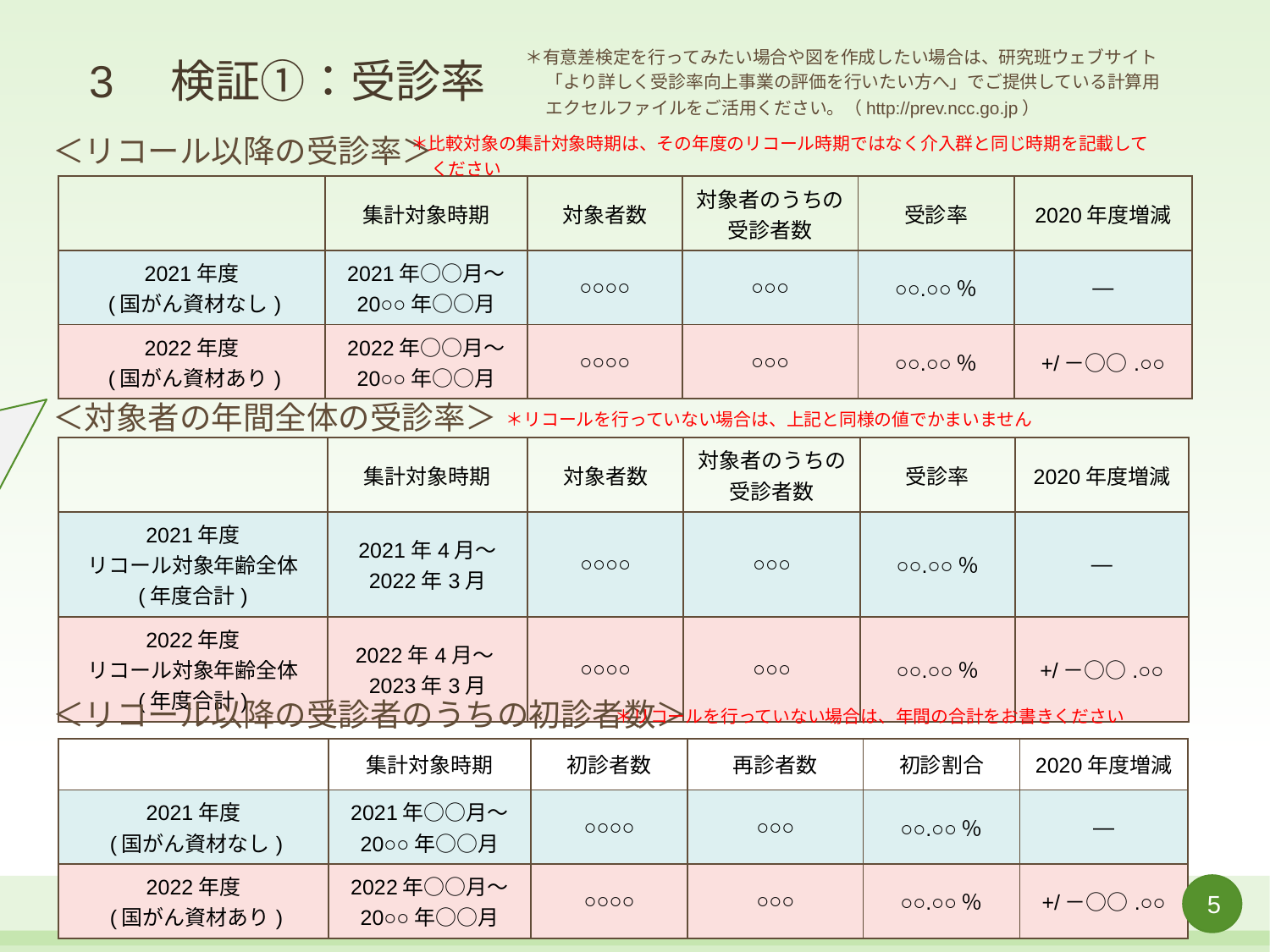

# 3　検証①：受診率
＊有意差検定を行ってみたい場合や図を作成したい場合は、研究班ウェブサイト「より詳しく受診率向上事業の評価を行いたい方へ」でご提供している計算用エクセルファイルをご活用ください。（http://prev.ncc.go.jp）
【目的】
　リコールによる受診率向上効果を評価する。
【計算方法】　（10月にリコールを実施した場合）
　　10月以降の受診者数÷勧奨した人数
※対照群については介入群と時期をそろえた受診率を算出する
　　 10月以降の受診者数
　 　÷（年度初め時点での対象者数 － 4～9月の受診者数）
　　　（小数点第3位以下四捨五入）
＜リコール以降の受診率＞
＊比較対象の集計対象時期は、その年度のリコール時期ではなく介入群と同じ時期を記載してください
・比較対照群を前年度ではなく、同年度（2021年度）の他の年齢などにしている場合は、そちらをお書きください。
・両方記載いただける場合はセルを増やしてください。
・前年度も同じ資材（国立がん研究センターがん対策研究所提供の資材）を使用されている場合は、他の年齢などを比較対照群としてください。

|  | 集計対象時期 | 対象者数 | 対象者のうちの 受診者数 | 受診率 | 2020年度増減 |
| --- | --- | --- | --- | --- | --- |
| 2021年度 (国がん資材なし) | 2021年○○月～ 20○○年○○月 | ○○○○ | ○○○ | ○○.○○％ | ― |
| 2022年度 (国がん資材あり) | 2022年○○月～ 20○○年○○月 | ○○○○ | ○○○ | ○○.○○％ | +/－○○.○○ |
＜対象者の年間全体の受診率＞
＊リコールを行っていない場合は、上記と同様の値でかまいません
【目的】
　リコールによる介入が、リコール対象年齢全体の受診率に与える影響を評価する。
【計算方法】
　リコール対象年齢の年間受診者数÷リコール対象年齢の全対象者数
　（小数点第2位以下四捨五入）
|  | 集計対象時期 | 対象者数 | 対象者のうちの 受診者数 | 受診率 | 2020年度増減 |
| --- | --- | --- | --- | --- | --- |
| 2021年度 リコール対象年齢全体 (年度合計) | 2021年4月～ 2022年3月 | ○○○○ | ○○○ | ○○.○○％ | ― |
| 2022年度 リコール対象年齢全体 (年度合計) | 2022年4月～2023年3月 | ○○○○ | ○○○ | ○○.○○％ | +/－○○.○○ |
＜リコール以降の受診者のうちの初診者数＞
＊リコールを行っていない場合は、年間の合計をお書きください
【目的】
　リコールによる、初診者の掘り起こし効果を評価する
【計算方法】　（10月にリコールを実施した場合）
　　10月以降の受診者数のうち、初診者数を計上する
　※　可能であれば、10月以降の受診者における再診者数も計上し、
　　　 初診者数　÷　（初診者数＋再診者数）　で初診割合を算出。
　　　（小数点第3位以下四捨五入）
|  | 集計対象時期 | 初診者数 | 再診者数 | 初診割合 | 2020年度増減 |
| --- | --- | --- | --- | --- | --- |
| 2021年度 (国がん資材なし) | 2021年○○月～ 20○○年○○月 | ○○○○ | ○○○ | ○○.○○％ | ― |
| 2022年度 (国がん資材あり) | 2022年○○月～ 20○○年○○月 | ○○○○ | ○○○ | ○○.○○％ | +/－○○.○○ |

5